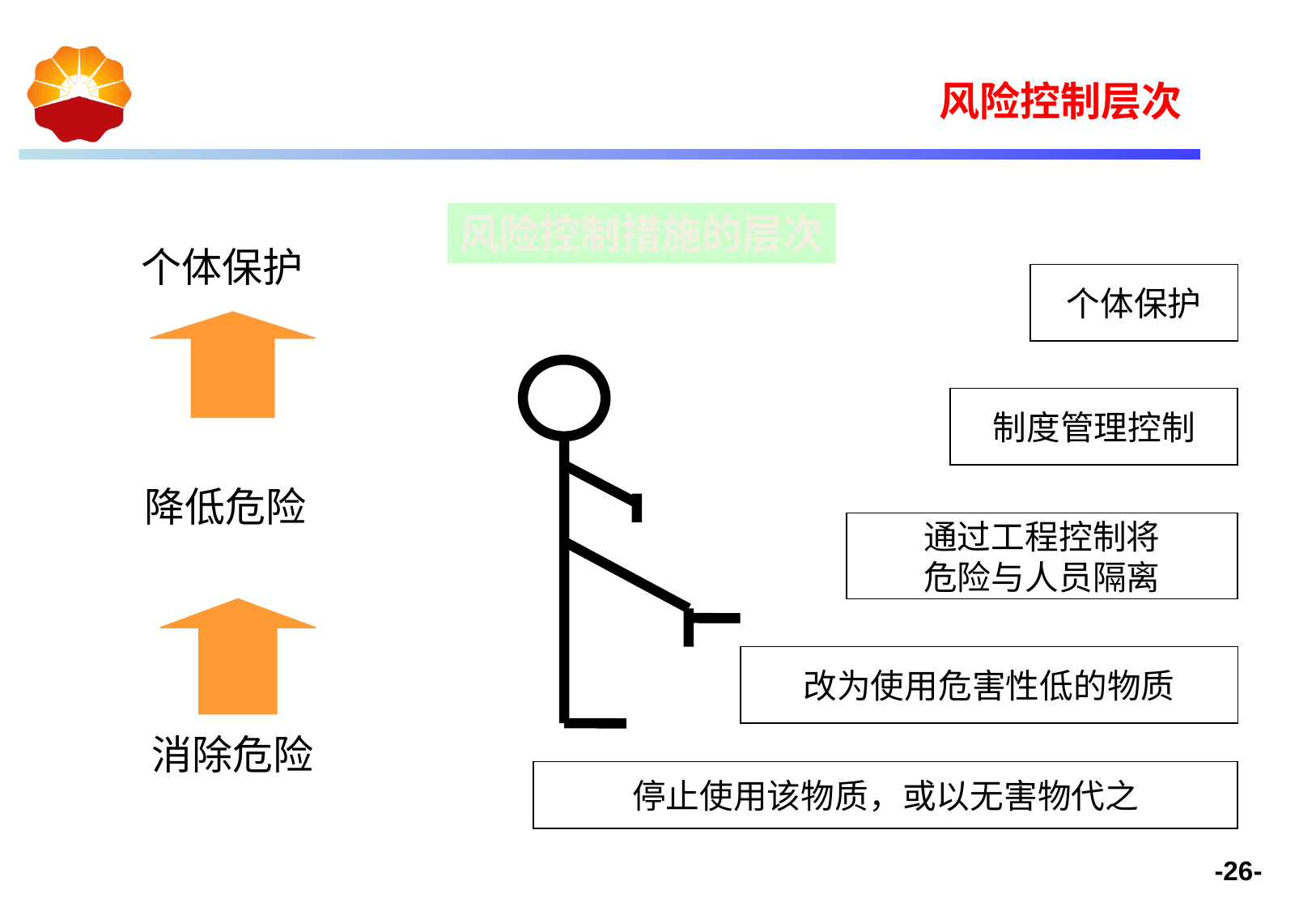

风险控制层次
风险控制措施的层次
个体保护
个体保护

制度管理控制

降低危险

通过工程控制将
危险与人员隔离

改为使用危害性低的物质
消除危险

停止使用该物质，或以无害物代之